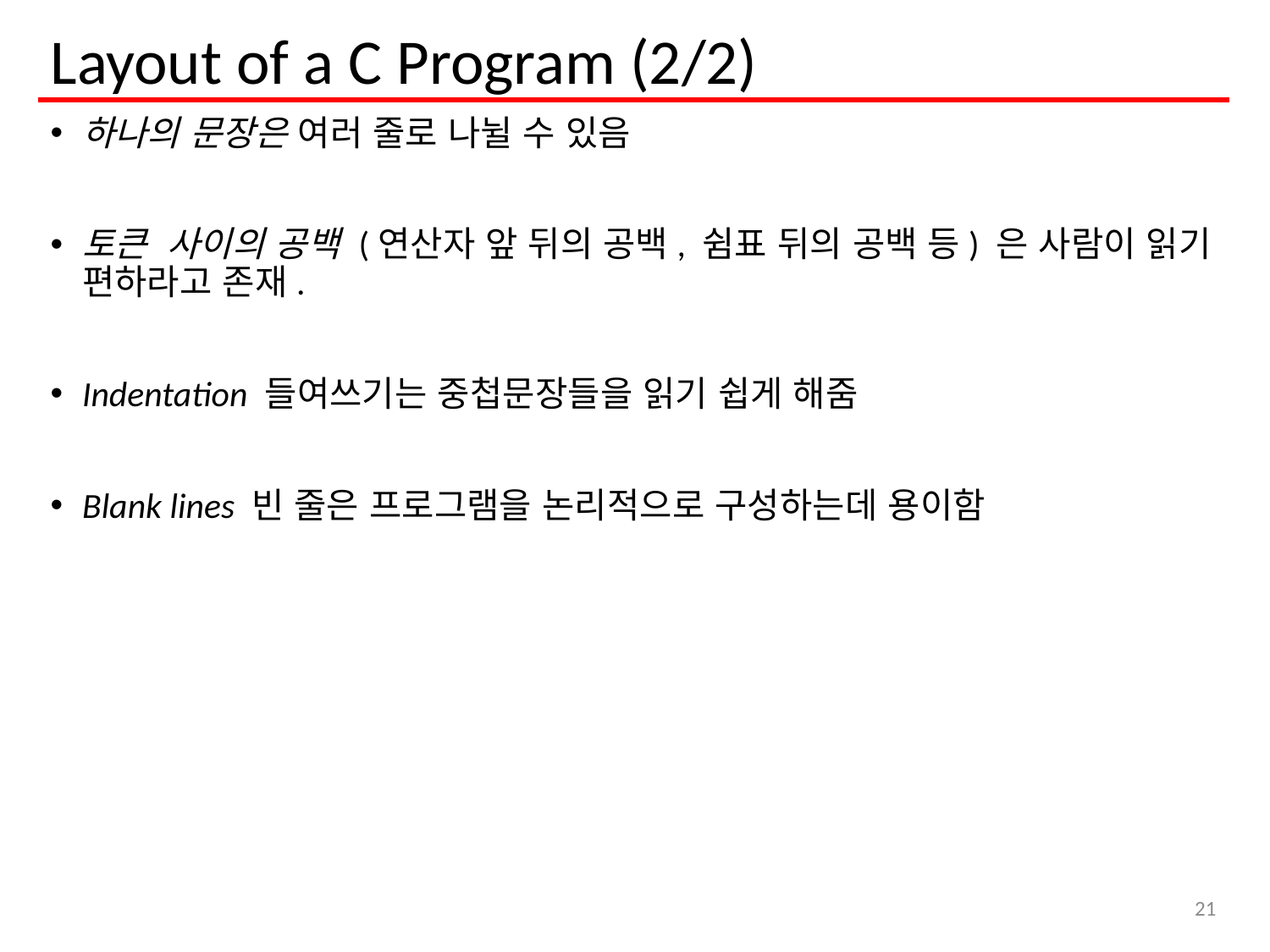

# Layout of a C Program (2/2)
하나의 문장은 여러 줄로 나뉠 수 있음

토큰  사이의 공백 (연산자 앞 뒤의 공백, 쉼표 뒤의 공백 등) 은 사람이 읽기 편하라고 존재.

Indentation 들여쓰기는 중첩문장들을 읽기 쉽게 해줌

Blank lines 빈 줄은 프로그램을 논리적으로 구성하는데 용이함
21